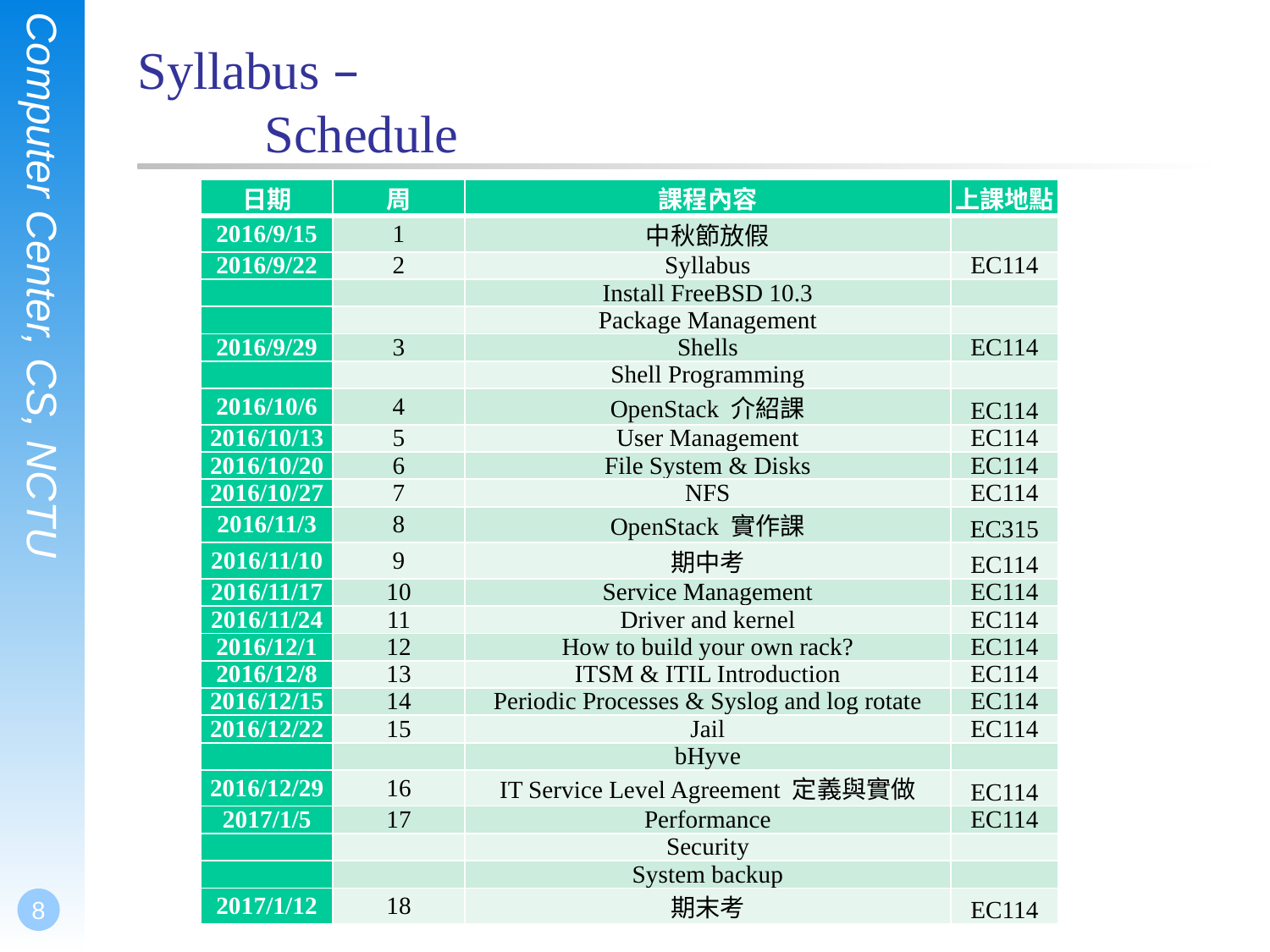

# Syllabus – Schedule
| 日期 | 周 | 課程內容 | 上課地點 |
| --- | --- | --- | --- |
| 2016/9/15 | 1 | 中秋節放假 |  |
| 2016/9/22 | 2 | Syllabus | EC114 |
|  |  | Install FreeBSD 10.3 |  |
|  |  | Package Management |  |
| 2016/9/29 | 3 | Shells | EC114 |
|  |  | Shell Programming |  |
| 2016/10/6 | 4 | OpenStack 介紹課 | EC114 |
| 2016/10/13 | 5 | User Management | EC114 |
| 2016/10/20 | 6 | File System & Disks | EC114 |
| 2016/10/27 | 7 | NFS | EC114 |
| 2016/11/3 | 8 | OpenStack 實作課 | EC315 |
| 2016/11/10 | 9 | 期中考 | EC114 |
| 2016/11/17 | 10 | Service Management | EC114 |
| 2016/11/24 | 11 | Driver and kernel | EC114 |
| 2016/12/1 | 12 | How to build your own rack? | EC114 |
| 2016/12/8 | 13 | ITSM & ITIL Introduction | EC114 |
| 2016/12/15 | 14 | Periodic Processes & Syslog and log rotate | EC114 |
| 2016/12/22 | 15 | Jail | EC114 |
|  |  | bHyve |  |
| 2016/12/29 | 16 | IT Service Level Agreement 定義與實做 | EC114 |
| 2017/1/5 | 17 | Performance | EC114 |
|  |  | Security |  |
|  |  | System backup |  |
| 2017/1/12 | 18 | 期末考 | EC114 |